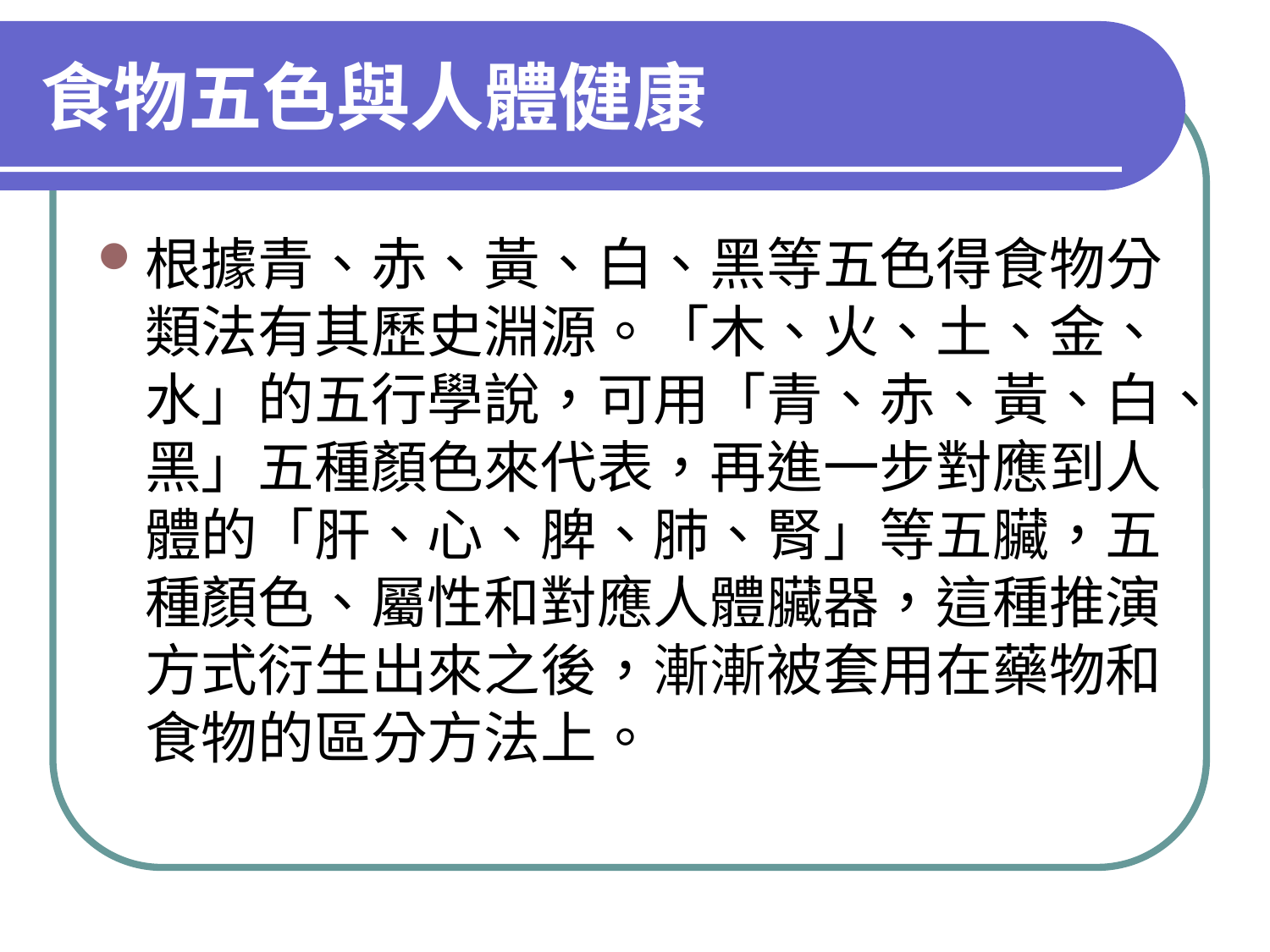

# 食物五色與人體健康
根據青、赤、黃、白、黑等五色得食物分類法有其歷史淵源。「木、火、土、金、水」的五行學說，可用「青、赤、黃、白、黑」五種顏色來代表，再進一步對應到人體的「肝、心、脾、肺、腎」等五臟，五種顏色、屬性和對應人體臟器，這種推演方式衍生出來之後，漸漸被套用在藥物和食物的區分方法上。